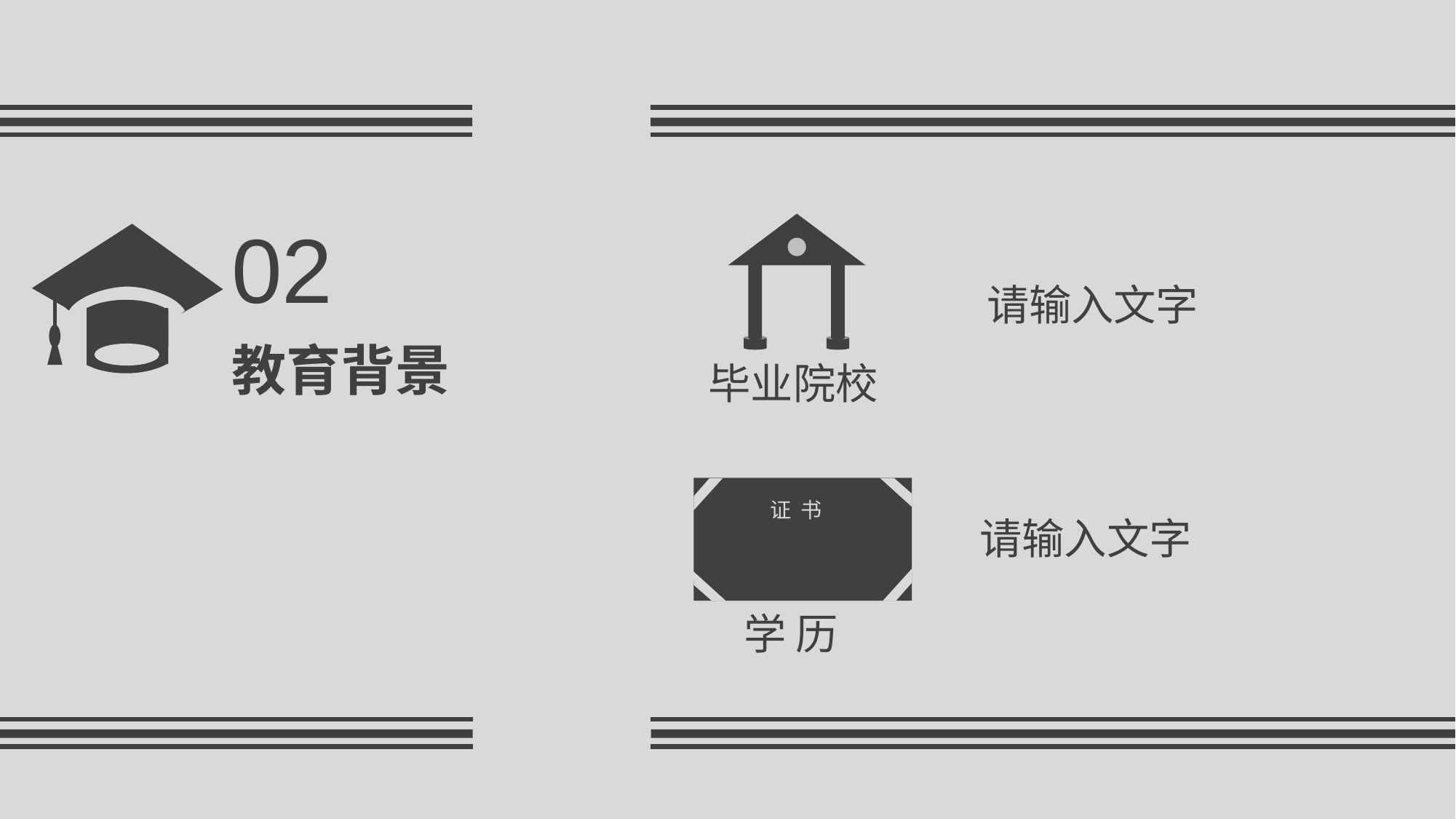

02

毕业院校

请输入文字
教育背景

证  书

请输入文字
学 历